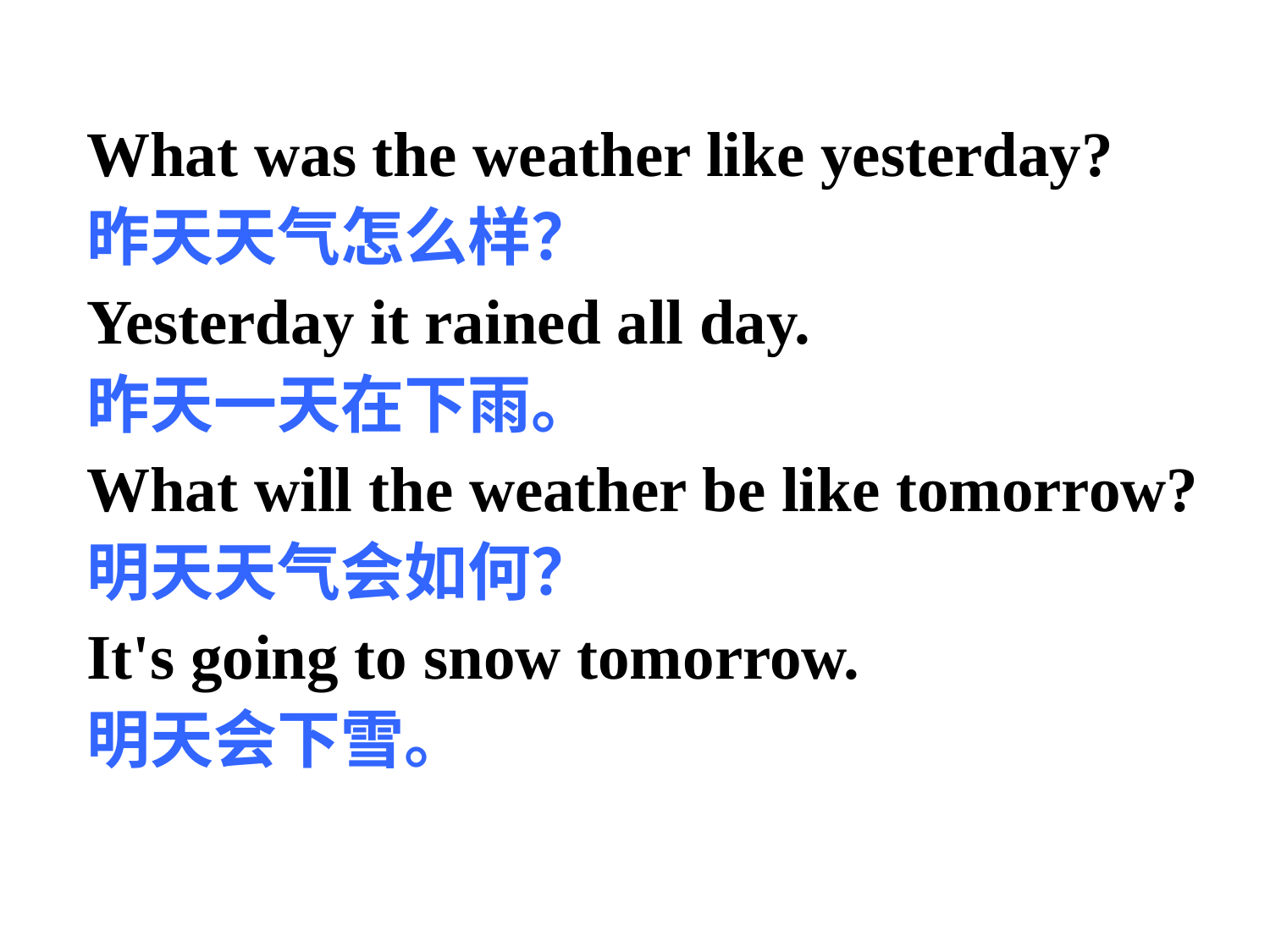

What was the weather like yesterday?
昨天天气怎么样？
Yesterday it rained all day.
昨天一天在下雨。
What will the weather be like tomorrow?
明天天气会如何？
It's going to snow tomorrow.
明天会下雪。